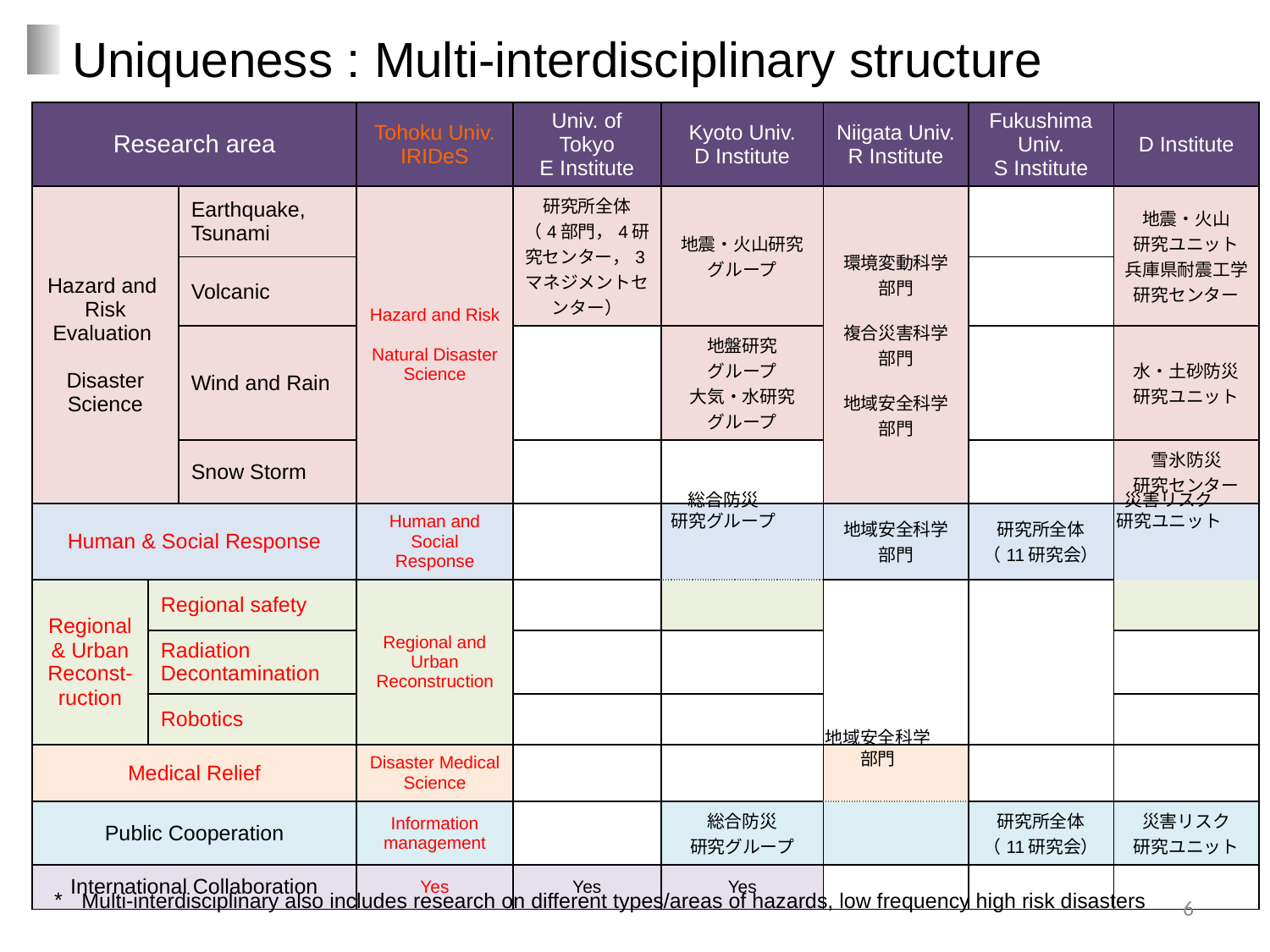

Uniqueness : Multi-interdisciplinary structure

| Research area |  |  | Tohoku Univ. IRIDeS | Univ. of Tokyo E Institute | Kyoto Univ. D Institute | Niigata Univ. R Institute | Fukushima Univ. S Institute | D Institute |
| --- | --- | --- | --- | --- | --- | --- | --- | --- |
| Hazard and Risk Evaluation Disaster Science |  | Earthquake, Tsunami | Hazard and Risk Natural Disaster Science | 研究所全体 （4部門，4研究センター，3マネジメントセンター） | 地震・火山研究グループ | 環境変動科学部門 複合災害科学部門 地域安全科学部門 |  | 地震・火山 研究ユニット 兵庫県耐震工学研究センター |
|  |  | Volcanic |  |  |  |  |  |  |
|  |  | Wind and Rain |  |  | 地盤研究 グループ 大気・水研究 グループ |  |  | 水・土砂防災 研究ユニット |
|  |  | Snow Storm |  |  |  |  |  | 雪氷防災 研究センター |
| Human & Social Response |  |  | Human and Social Response |  |  | 地域安全科学部門 | 研究所全体 （11研究会） |  |
| Regional & Urban Reconst-ruction | Regional safety |  | Regional and Urban Reconstruction |  |  |  |  |  |
|  | Radiation Decontamination |  |  |  |  |  |  |  |
|  | Robotics |  |  |  |  |  |  |  |
| Medical Relief |  |  | Disaster Medical Science |  |  |  |  |  |
| Public Cooperation |  |  | Information management |  | 総合防災 研究グループ |  | 研究所全体 （11研究会） | 災害リスク 研究ユニット |
| International Collaboration |  |  | Yes | Yes | Yes |  |  |  |
総合防災
研究グループ
災害リスク
研究ユニット
地域安全科学部門
Multi-interdisciplinary also includes research on different types/areas of hazards, low frequency high risk disasters
6